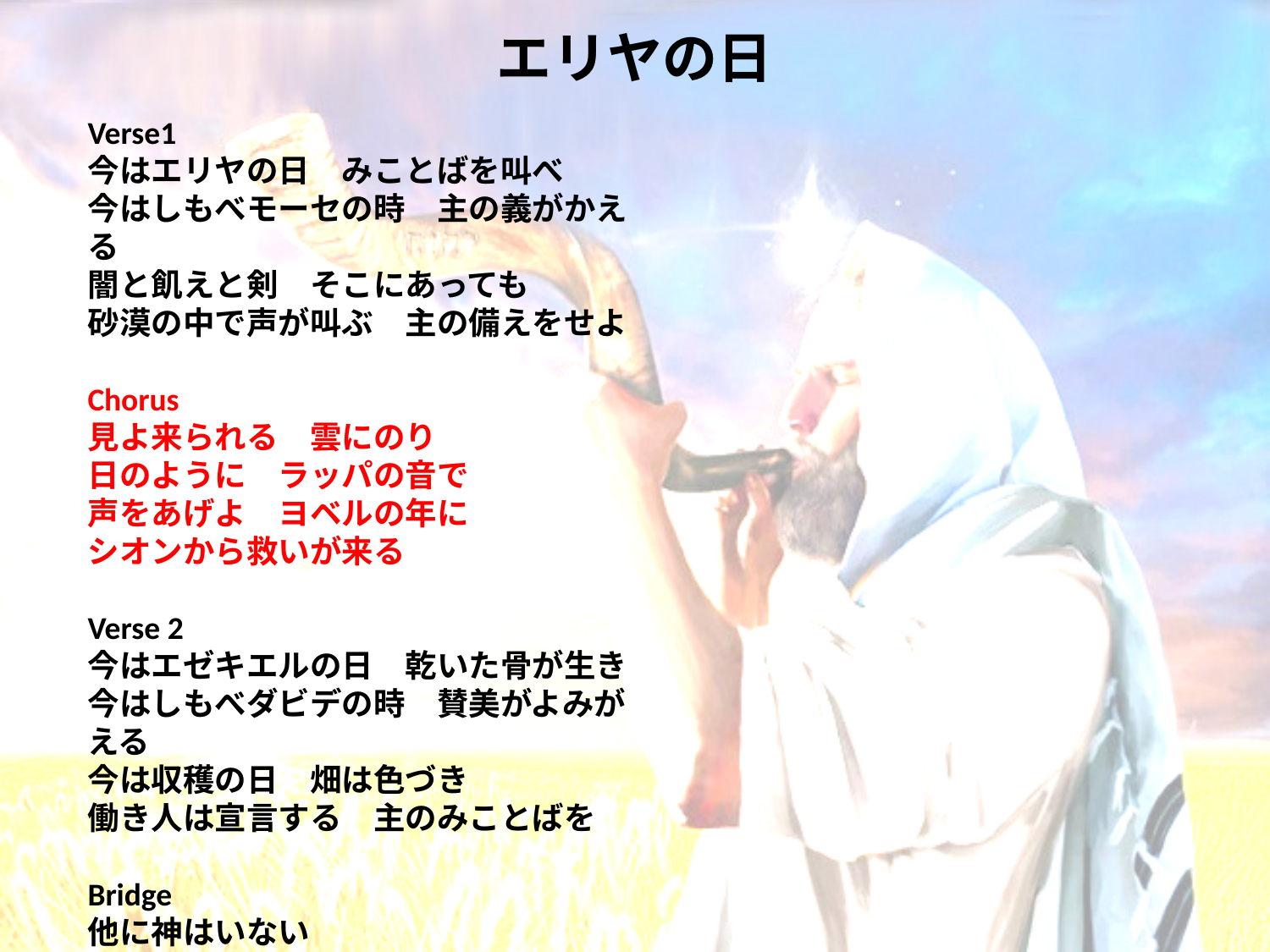

# エリヤの日
Verse1
今はエリヤの日　みことばを叫べ
今はしもべモーセの時　主の義がかえる
闇と飢えと剣　そこにあっても
砂漠の中で声が叫ぶ　主の備えをせよ
Chorus
見よ来られる　雲にのり
日のように　ラッパの音で
声をあげよ　ヨベルの年に
シオンから救いが来る
Verse 2
今はエゼキエルの日　乾いた骨が生き
今はしもべダビデの時　賛美がよみがえる
今は収穫の日　畑は色づき
働き人は宣言する　主のみことばを
Bridge
他に神はいない